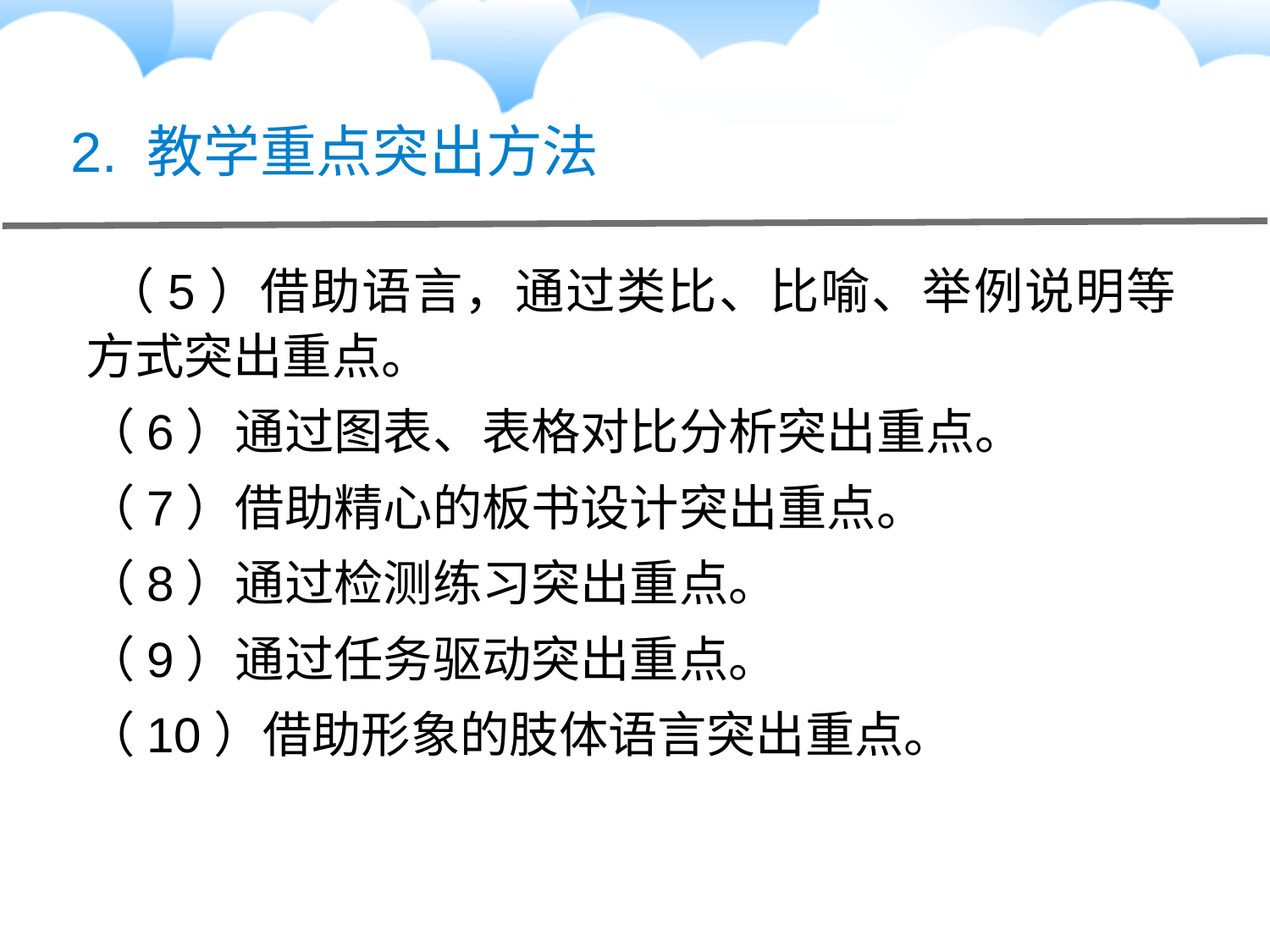

# 2. 教学重点突出方法
 （5）借助语言，通过类比、比喻、举例说明等方式突出重点。
（6）通过图表、表格对比分析突出重点。
（7）借助精心的板书设计突出重点。
（8）通过检测练习突出重点。
（9）通过任务驱动突出重点。
（10）借助形象的肢体语言突出重点。